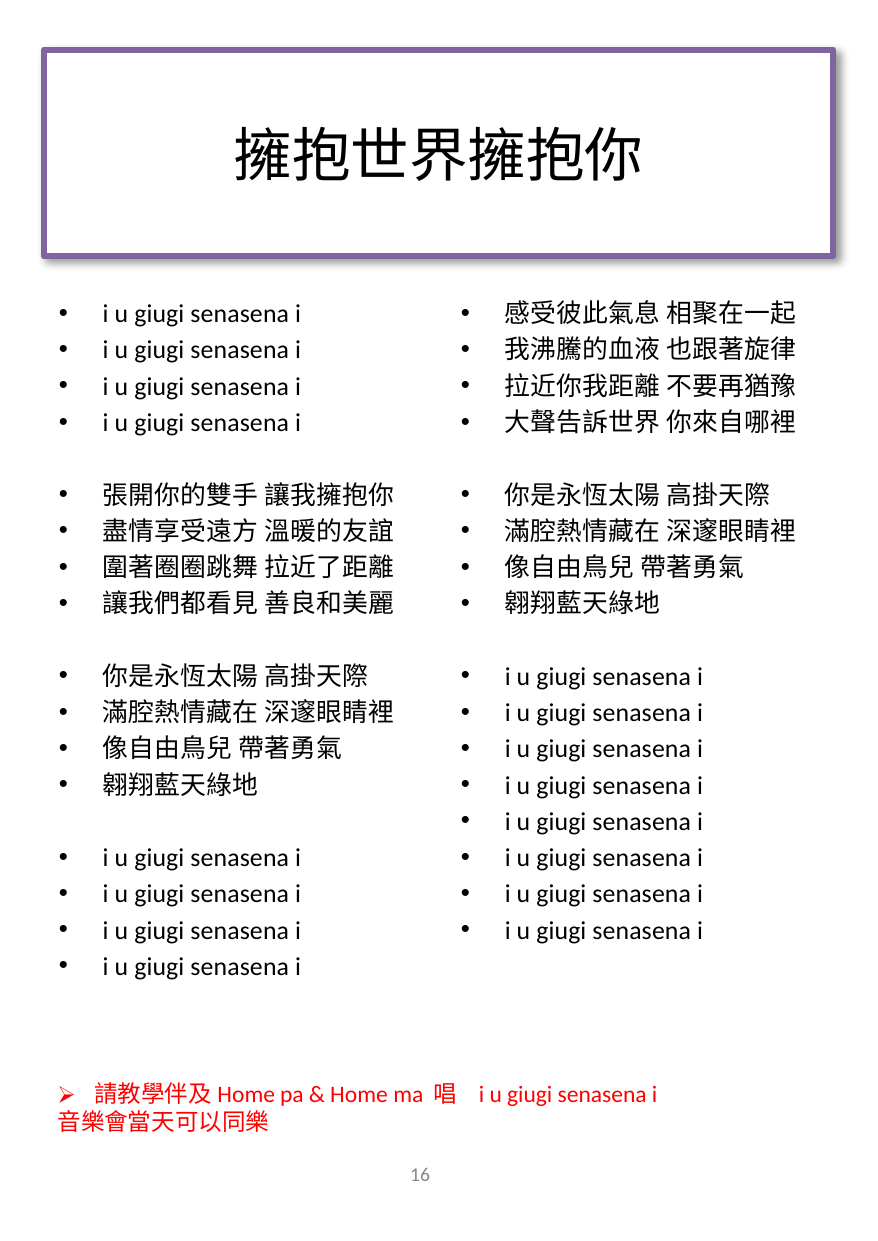

# 擁抱世界擁抱你
i u giugi senasena i
i u giugi senasena i
i u giugi senasena i
i u giugi senasena i

張開你的雙手 讓我擁抱你
盡情享受遠方 溫暖的友誼
圍著圈圈跳舞 拉近了距離
讓我們都看見 善良和美麗

你是永恆太陽 高掛天際
滿腔熱情藏在 深邃眼睛裡
像自由鳥兒 帶著勇氣
翱翔藍天綠地

i u giugi senasena i
i u giugi senasena i
i u giugi senasena i
i u giugi senasena i

感受彼此氣息 相聚在一起
我沸騰的血液 也跟著旋律
拉近你我距離 不要再猶豫
大聲告訴世界 你來自哪裡

你是永恆太陽 高掛天際
滿腔熱情藏在 深邃眼睛裡
像自由鳥兒 帶著勇氣
翱翔藍天綠地

i u giugi senasena i
i u giugi senasena i
i u giugi senasena i
i u giugi senasena i
i u giugi senasena i
i u giugi senasena i
i u giugi senasena i
i u giugi senasena i

請教學伴及Home pa & Home ma 唱   i u giugi senasena i
音樂會當天可以同樂

16